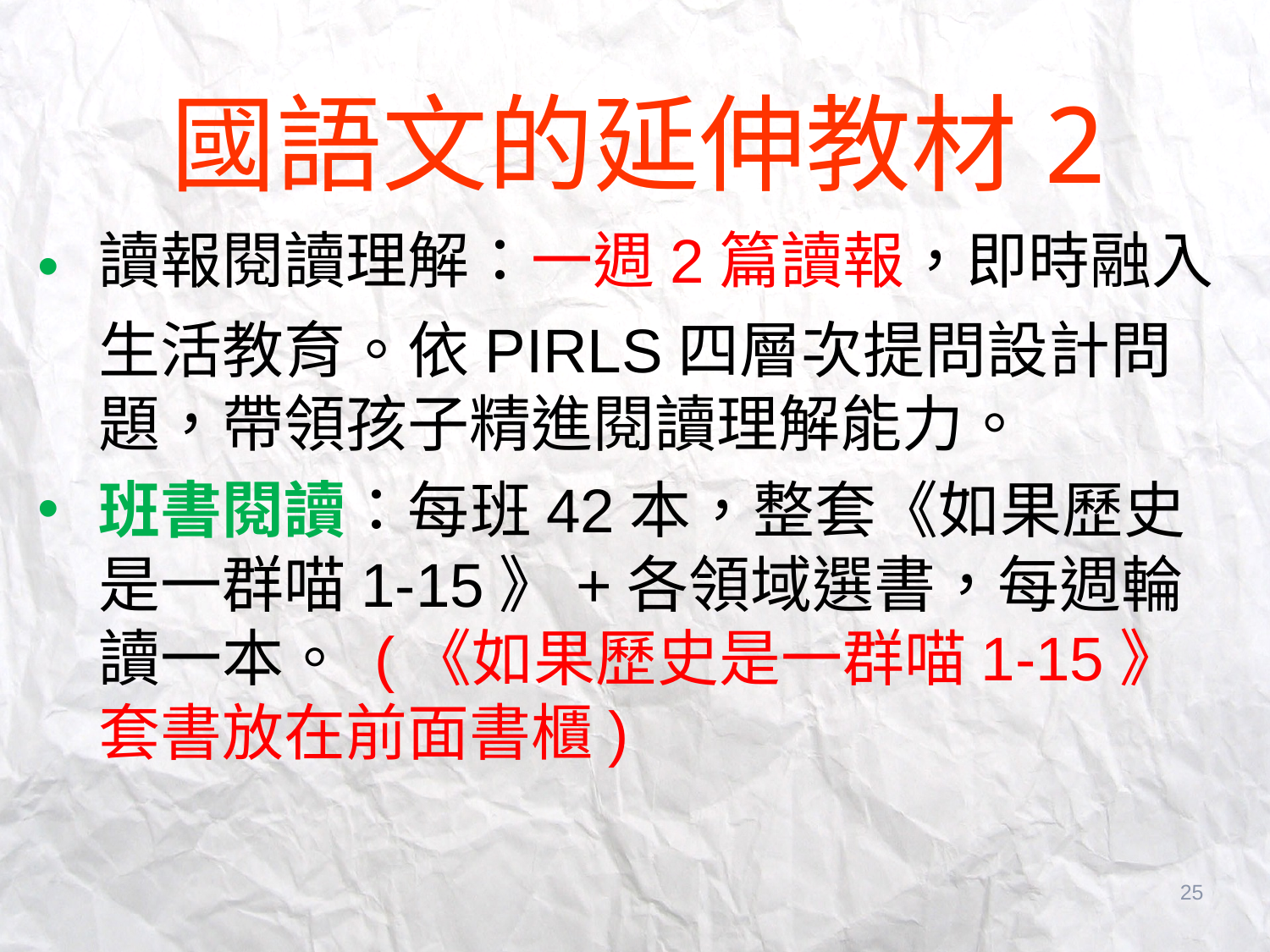

# 國語文的延伸教材2
讀報閱讀理解：一週2篇讀報，即時融入生活教育。依PIRLS四層次提問設計問題，帶領孩子精進閱讀理解能力。
班書閱讀：每班42本，整套《如果歷史是一群喵1-15》+各領域選書，每週輪讀一本。 (《如果歷史是一群喵1-15》套書放在前面書櫃)
25